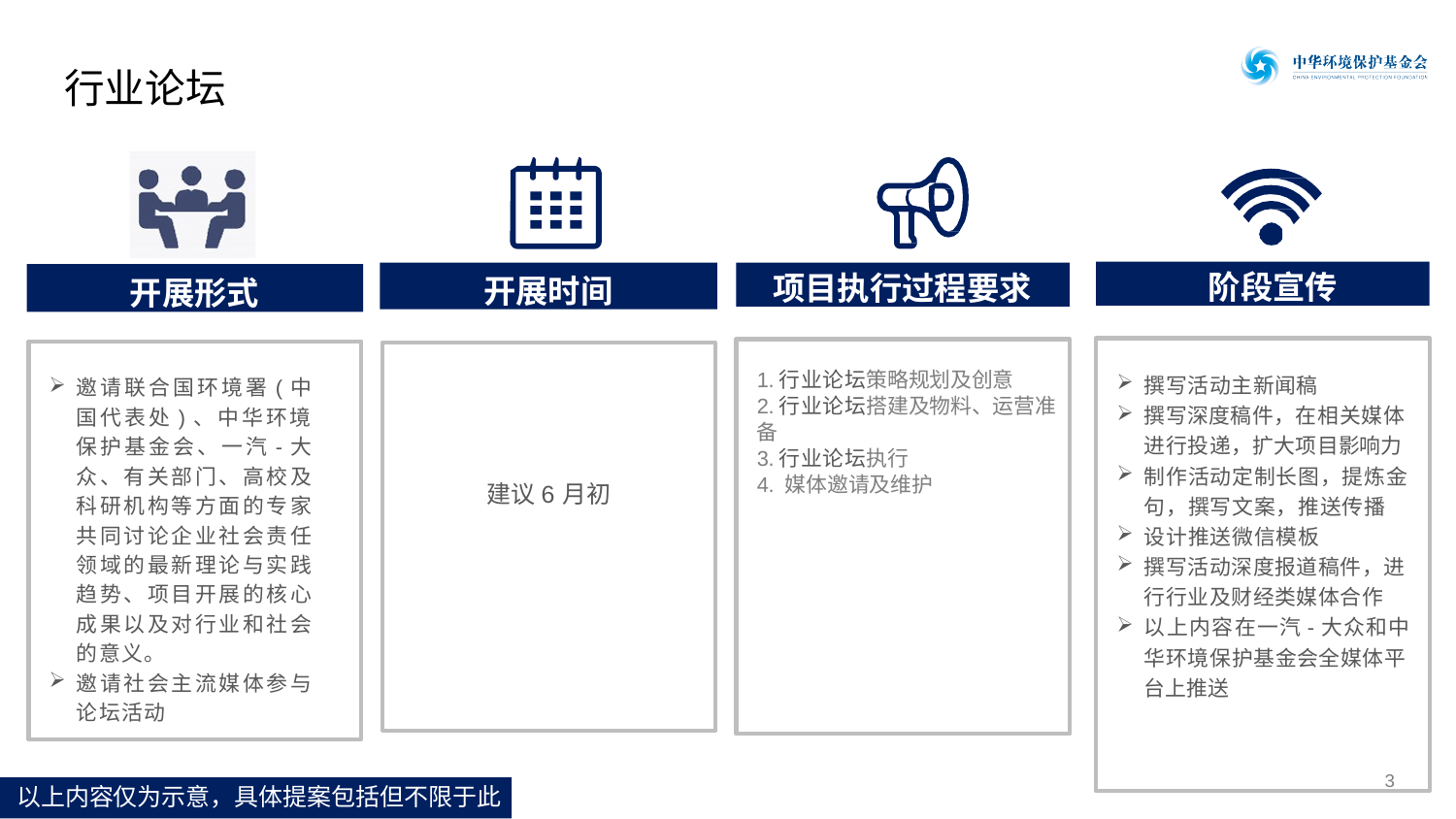

# 行业论坛

阶段宣传
开展时间
项目执行过程要求
开展形式

撰写活动主新闻稿
撰写深度稿件，在相关媒体进行投递，扩大项目影响力
制作活动定制长图，提炼金句，撰写文案，推送传播
设计推送微信模板
撰写活动深度报道稿件，进行行业及财经类媒体合作
以上内容在一汽-大众和中 华环境保护基金会全媒体平台上推送

1.行业论坛策略规划及创意
2.行业论坛搭建及物料、运营准备
3.行业论坛执行
4. 媒体邀请及维护

建议6月初

邀请联合国环境署(中国代表处)、中华环境保护基金会、一汽-大众、有关部门、高校及科研机构等方面的专家共同讨论企业社会责任领域的最新理论与实践趋势、项目开展的核心成果以及对行业和社会的意义。
邀请社会主流媒体参与论坛活动

3
以上内容仅为示意，具体提案包括但不限于此